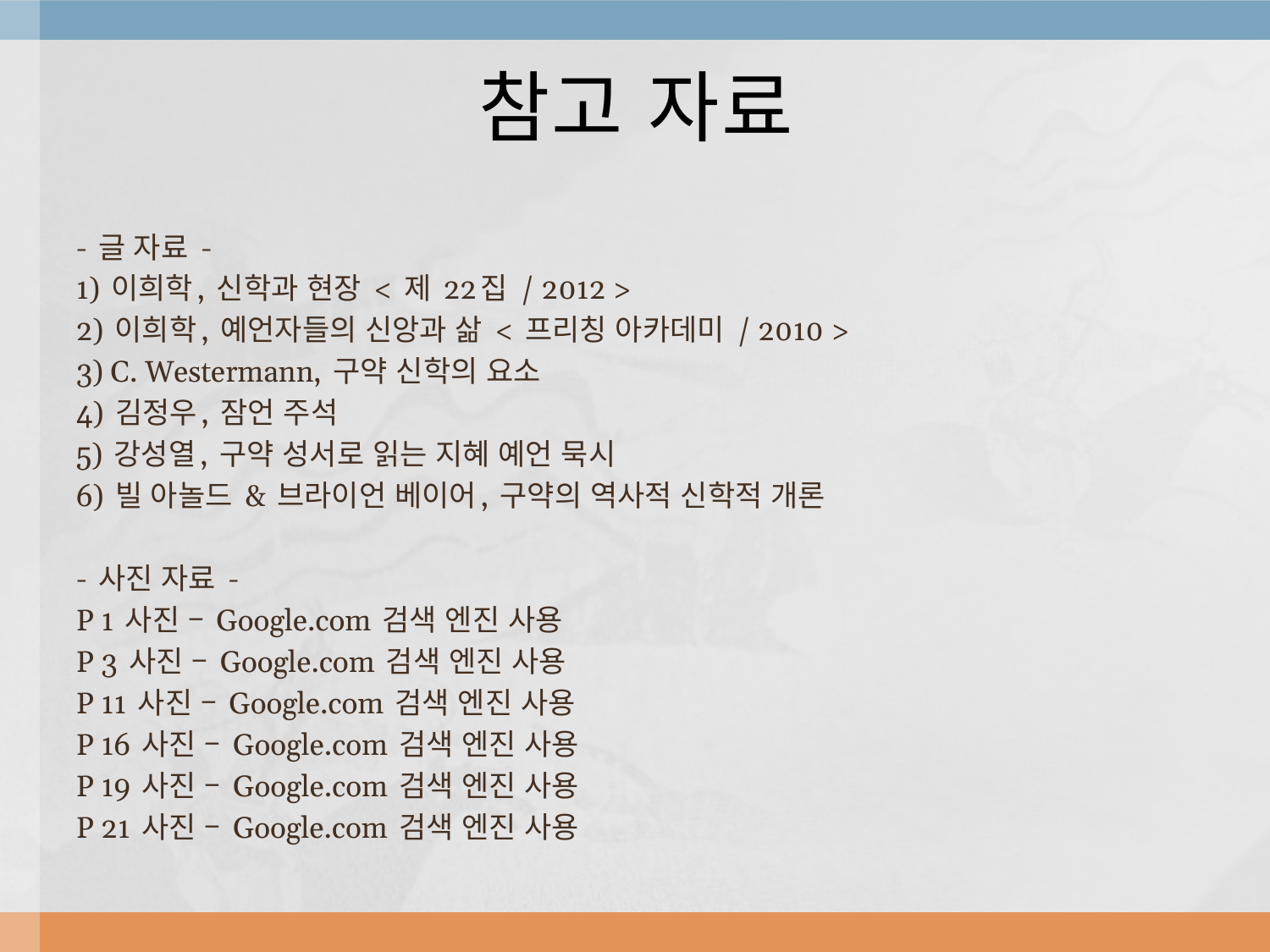

# 참고 자료
- 글 자료 -
1) 이희학, 신학과 현장 < 제 22집 / 2012 >
2) 이희학, 예언자들의 신앙과 삶 < 프리칭 아카데미 / 2010 >
3) C. Westermann, 구약 신학의 요소
4) 김정우, 잠언 주석
5) 강성열, 구약 성서로 읽는 지혜 예언 묵시
6) 빌 아놀드 & 브라이언 베이어, 구약의 역사적 신학적 개론

- 사진 자료 -
P 1 사진 – Google.com 검색 엔진 사용
P 3 사진 – Google.com 검색 엔진 사용
P 11 사진 – Google.com 검색 엔진 사용
P 16 사진 – Google.com 검색 엔진 사용
P 19 사진 – Google.com 검색 엔진 사용
P 21 사진 – Google.com 검색 엔진 사용